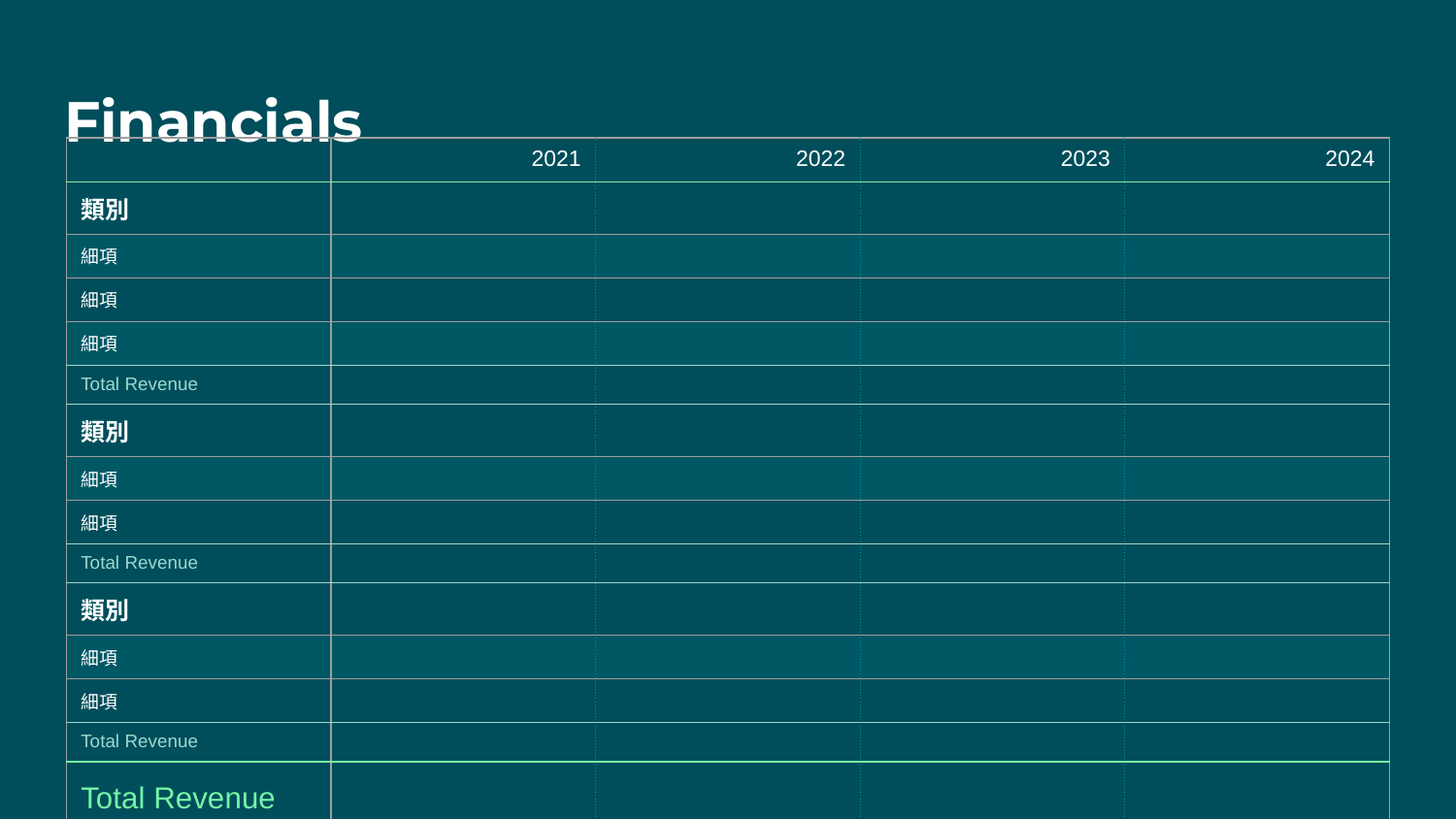

# Financials
|  | 2021 | 2022 | 2023 | 2024 |
| --- | --- | --- | --- | --- |
| 類別 |  |  |  |  |
| 細項 |  |  |  |  |
| 細項 |  |  |  |  |
| 細項 |  |  |  |  |
| Total Revenue |  |  |  |  |
| 類別 |  |  |  |  |
| 細項 |  |  |  |  |
| 細項 |  |  |  |  |
| Total Revenue |  |  |  |  |
| 類別 |  |  |  |  |
| 細項 |  |  |  |  |
| 細項 |  |  |  |  |
| Total Revenue |  |  |  |  |
| Total Revenue |  |  |  |  |